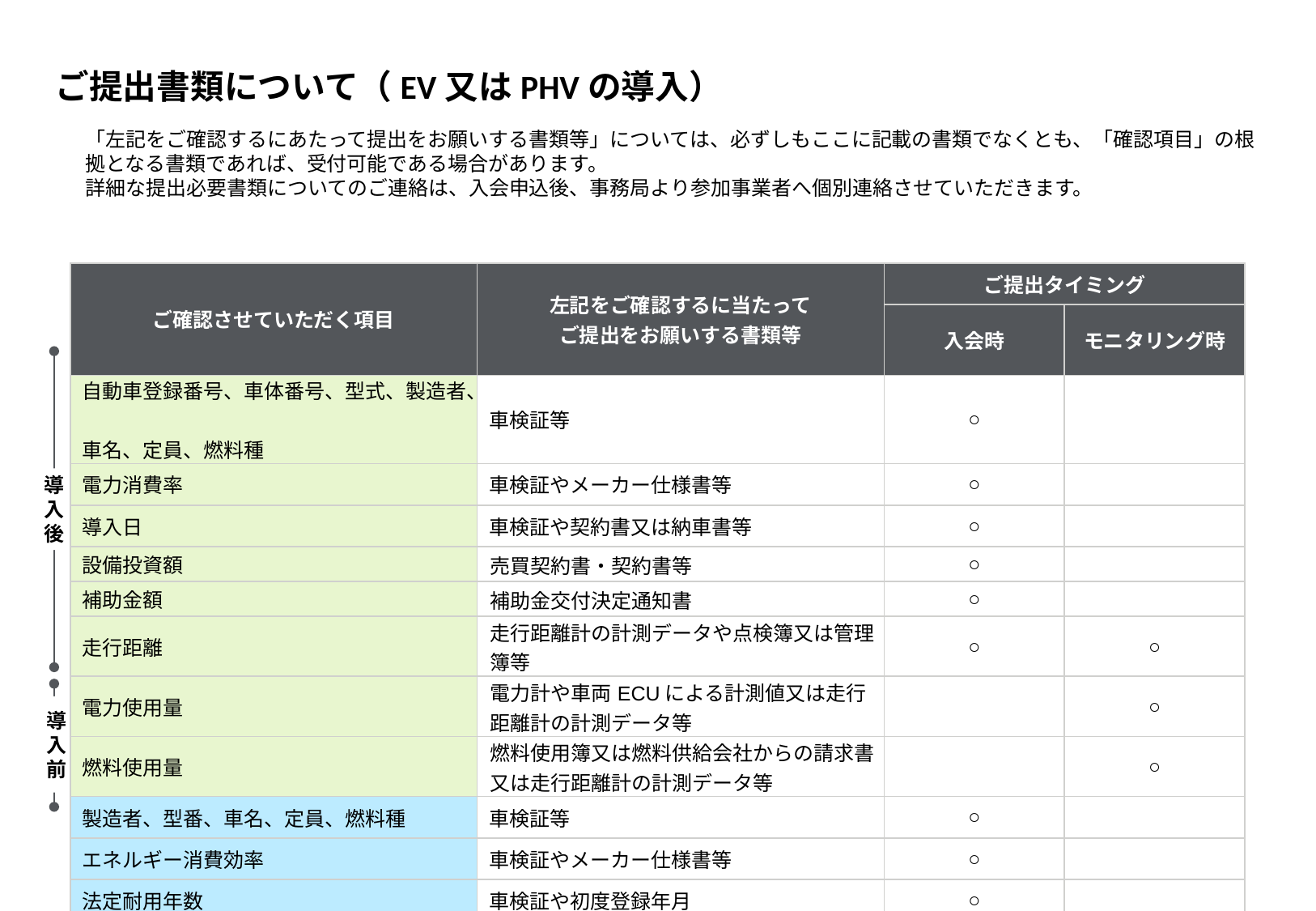

# ご提出書類について（EV又はPHVの導入）
「左記をご確認するにあたって提出をお願いする書類等」については、必ずしもここに記載の書類でなくとも、「確認項目」の根拠となる書類であれば、受付可能である場合があります。
詳細な提出必要書類についてのご連絡は、入会申込後、事務局より参加事業者へ個別連絡させていただきます。
| ご確認させていただく項目 | 左記をご確認するに当たって ご提出をお願いする書類等 | ご提出タイミング |  |
| --- | --- | --- | --- |
|  |  | 入会時 | モニタリング時 |
| 自動車登録番号、車体番号、型式、製造者、 車名、定員、燃料種 | 車検証等 | ○ |  |
| 電力消費率 | 車検証やメーカー仕様書等 | ○ |  |
| 導入日 | 車検証や契約書又は納車書等 | ○ |  |
| 設備投資額 | 売買契約書・契約書等 | ○ |  |
| 補助金額 | 補助金交付決定通知書 | ○ |  |
| 走行距離 | 走行距離計の計測データや点検簿又は管理簿等 | ○ | ○ |
| 電力使用量 | 電力計や車両ECUによる計測値又は走行距離計の計測データ等 |  | ○ |
| 燃料使用量 | 燃料使用簿又は燃料供給会社からの請求書 又は走行距離計の計測データ等 |  | ○ |
| 製造者、型番、車名、定員、燃料種 | 車検証等 | ○ |  |
| エネルギー消費効率 | 車検証やメーカー仕様書等 | ○ |  |
| 法定耐用年数 | 車検証や初度登録年月 | ○ |  |
導入後
導入前